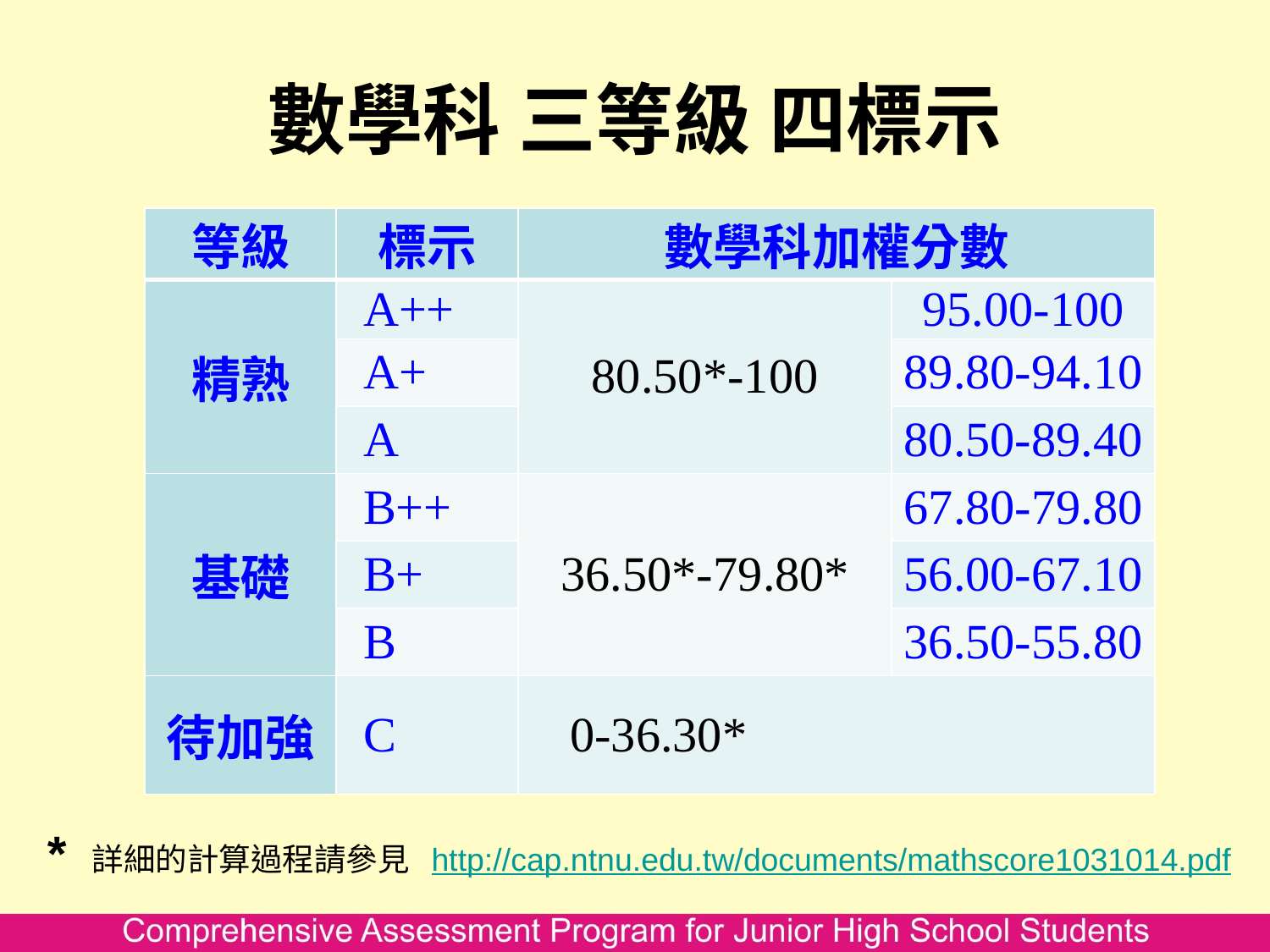

# 數學科 三等級 四標示
| 等級 | 標示 | 數學科加權分數 |  |
| --- | --- | --- | --- |
| 精熟 | A++ | 80.50\*-100 | 95.00-100 |
|  | A+ |  | 89.80-94.10 |
|  | A |  | 80.50-89.40 |
| 基礎 | B++ | 36.50\*-79.80\* | 67.80-79.80 |
|  | B+ |  | 56.00-67.10 |
|  | B |  | 36.50-55.80 |
| 待加強 | C | 0-36.30\* |  |
*  詳細的計算過程請參見  http://cap.ntnu.edu.tw/documents/mathscore1031014.pdf